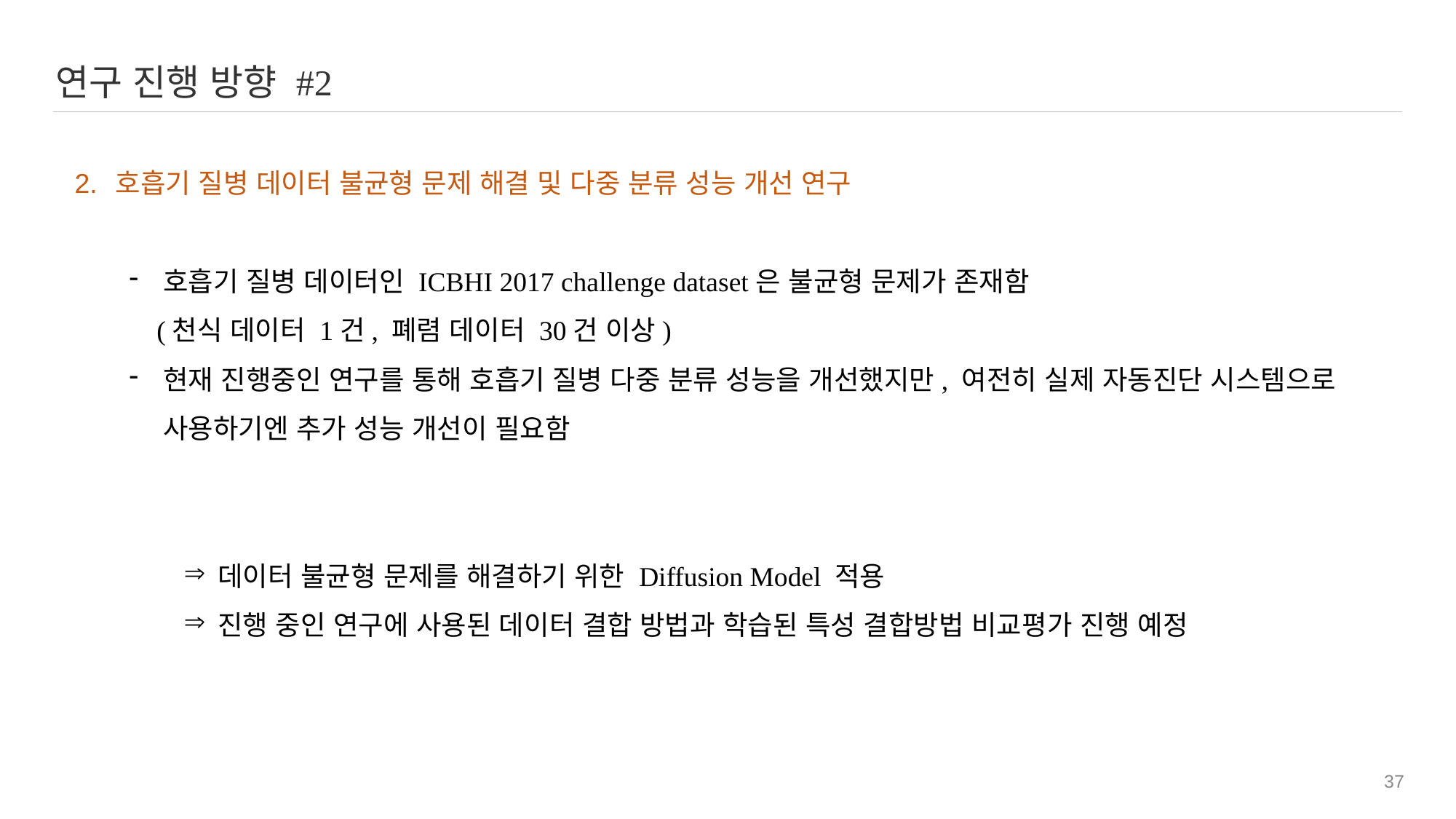

연구 진행 방향 #2
호흡기 질병 데이터 불균형 문제 해결 및 다중 분류 성능 개선 연구

호흡기 질병 데이터인 ICBHI 2017 challenge dataset은 불균형 문제가 존재함
    (천식 데이터 1건, 폐렴 데이터 30건 이상)
현재 진행중인 연구를 통해 호흡기 질병 다중 분류 성능을 개선했지만, 여전히 실제 자동진단 시스템으로 사용하기엔 추가 성능 개선이 필요함

데이터 불균형 문제를 해결하기 위한 Diffusion Model 적용
진행 중인 연구에 사용된 데이터 결합 방법과 학습된 특성 결합방법 비교평가 진행 예정

37